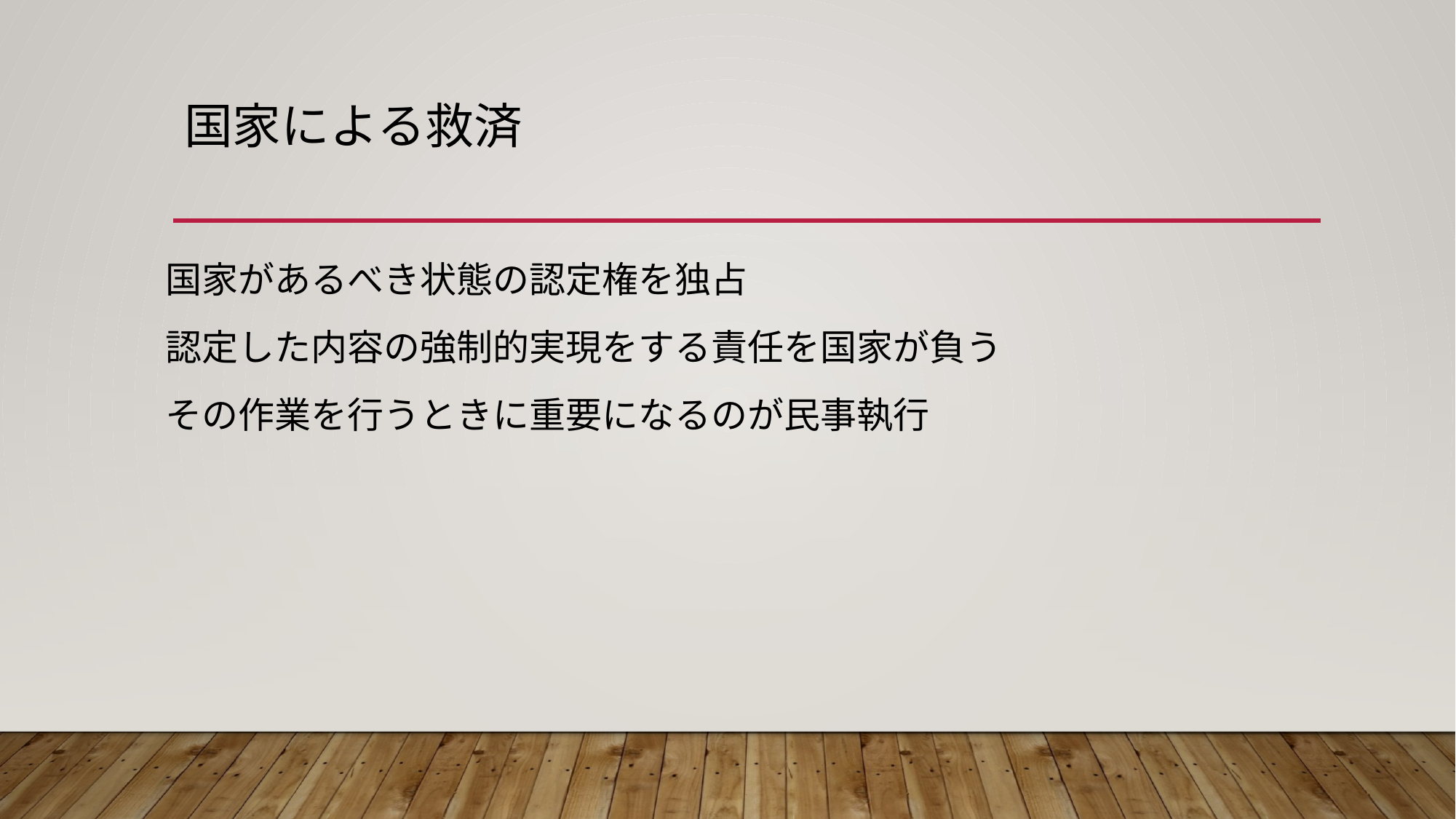

# 国家による救済
国家があるべき状態の認定権を独占
認定した内容の強制的実現をする責任を国家が負う
その作業を行うときに重要になるのが民事執行